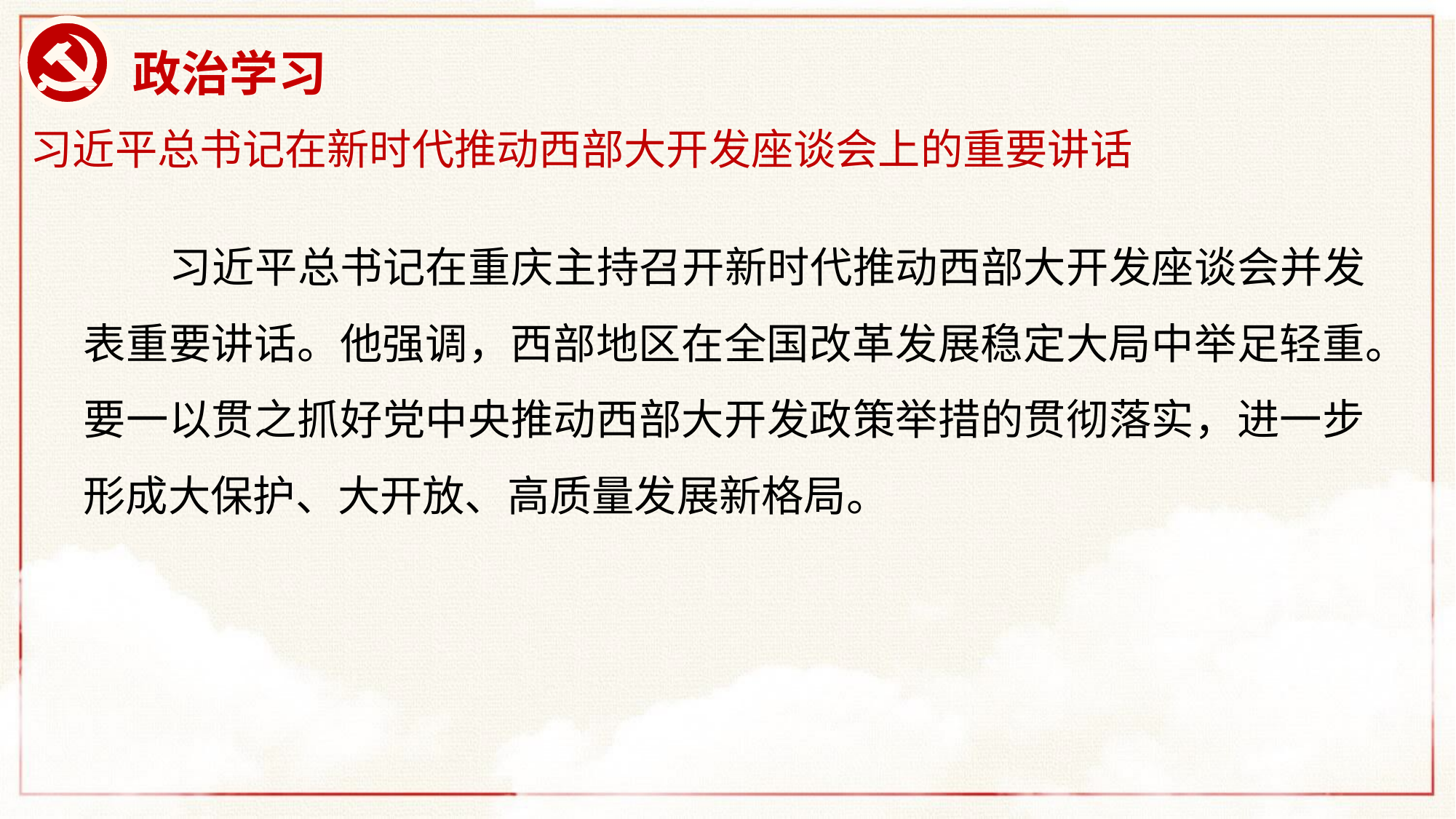

# 政治学习
习近平总书记在新时代推动西部大开发座谈会上的重要讲话
习近平总书记在重庆主持召开新时代推动西部大开发座谈会并发表重要讲话。他强调，西部地区在全国改革发展稳定大局中举足轻重。要一以贯之抓好党中央推动西部大开发政策举措的贯彻落实，进一步形成大保护、大开放、高质量发展新格局。